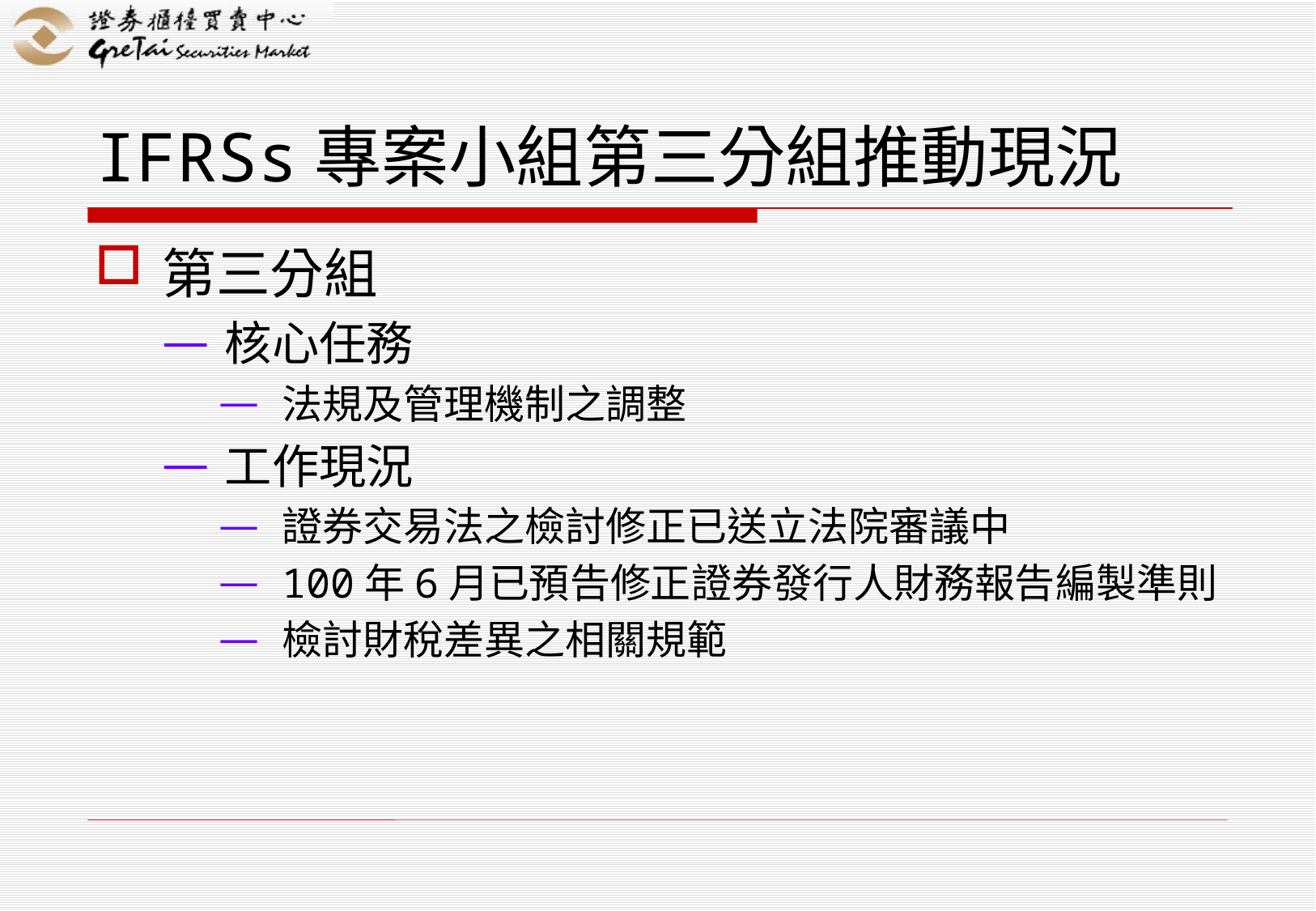

# IFRSs專案小組第三分組推動現況
第三分組
核心任務
法規及管理機制之調整
工作現況
證券交易法之檢討修正已送立法院審議中
100年6月已預告修正證券發行人財務報告編製準則
檢討財稅差異之相關規範